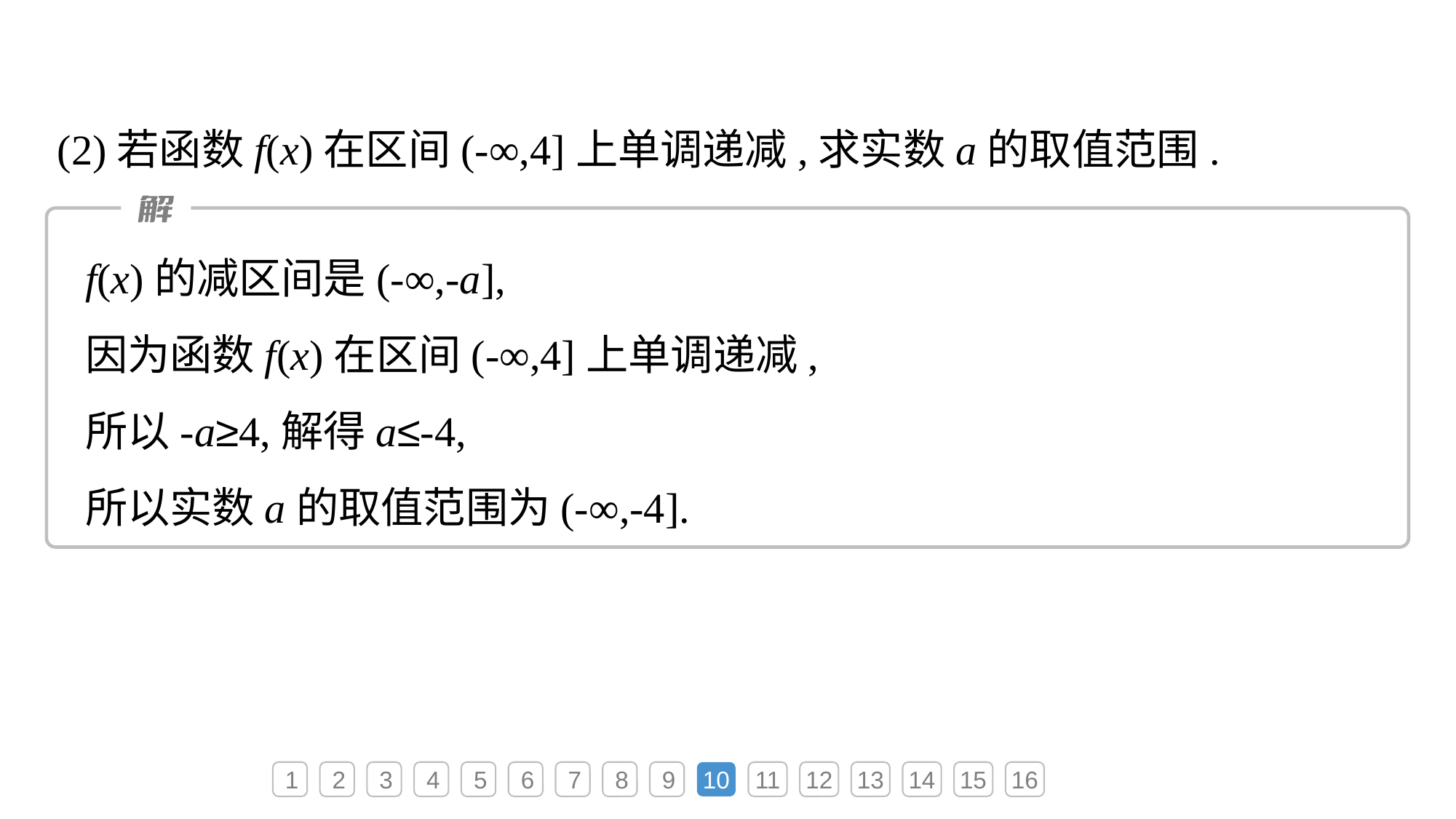

(2)若函数f(x)在区间(-∞,4]上单调递减,求实数a的取值范围.

f(x)的减区间是(-∞,-a],
因为函数f(x)在区间(-∞,4]上单调递减,
所以-a≥4,解得a≤-4,
所以实数a的取值范围为(-∞,-4].
1
2
3
4
5
6
7
8
9
10
11
12
13
14
15
16